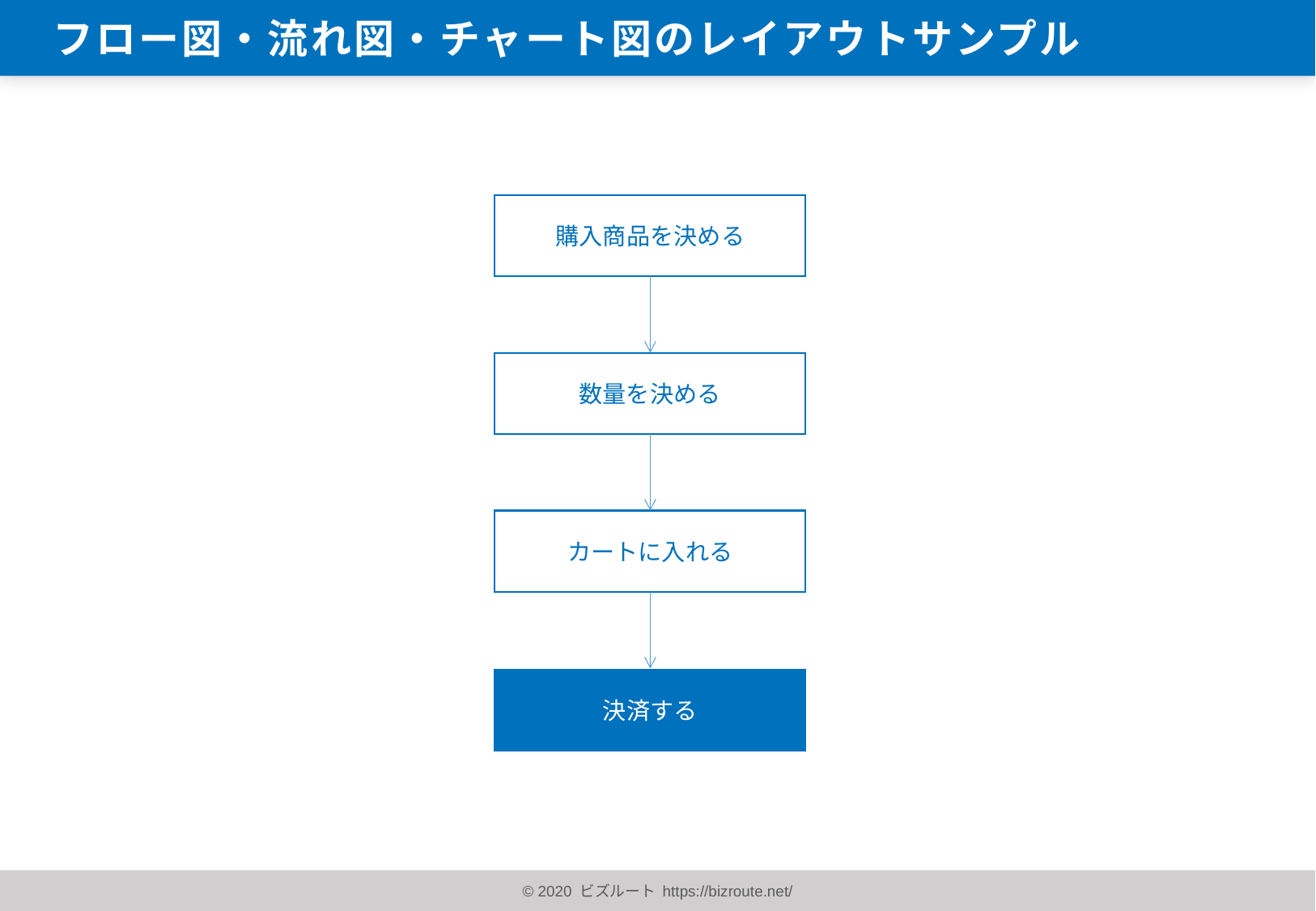

フロー図・流れ図・チャート図のレイアウトサンプル
購入商品を決める
数量を決める
カートに入れる
決済する

© 2020 ビズルート https://bizroute.net/